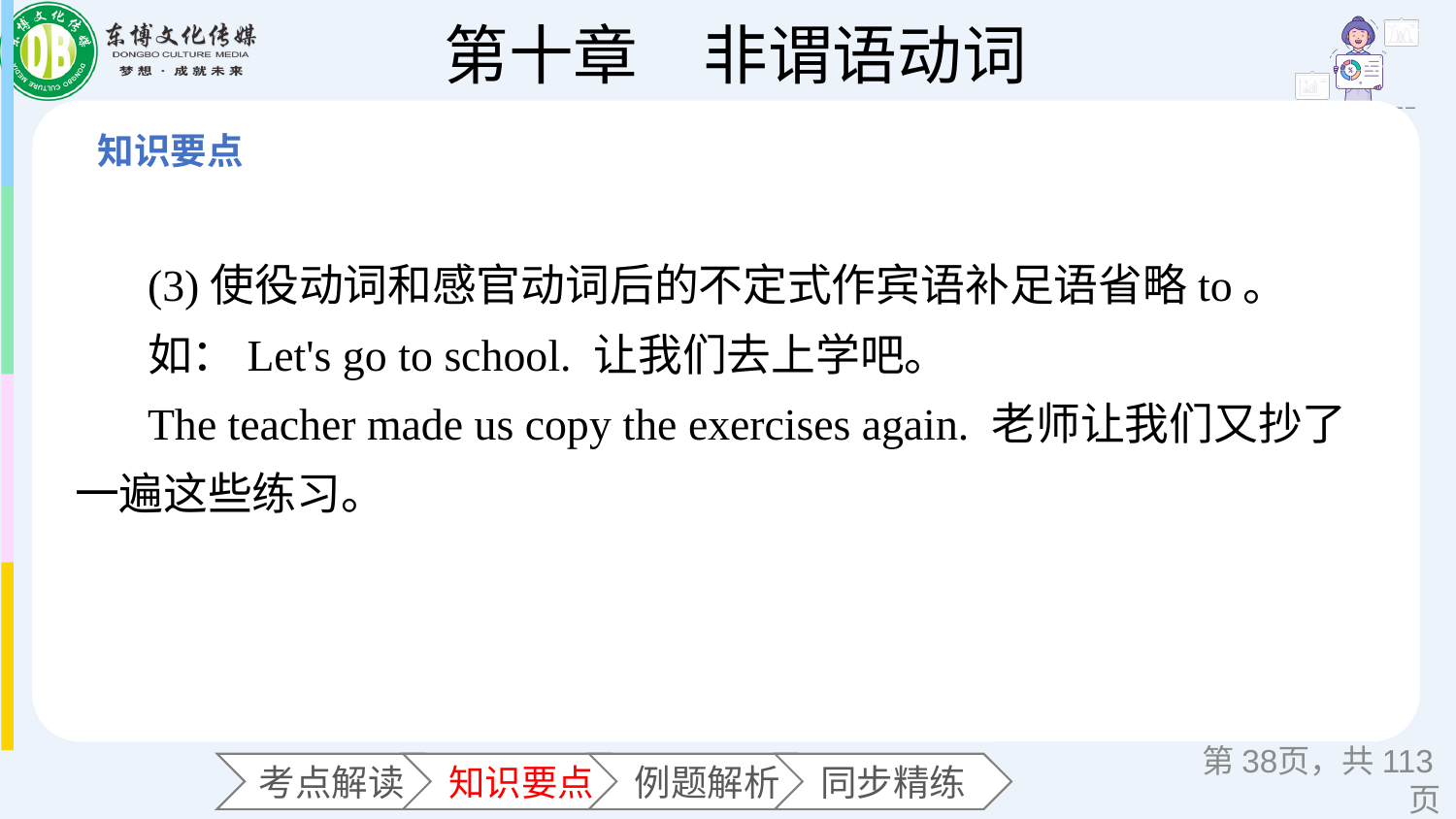

(3)使役动词和感官动词后的不定式作宾语补足语省略to。
如：Let's go to school. 让我们去上学吧。
The teacher made us copy the exercises again. 老师让我们又抄了一遍这些练习。
第38页，共113页